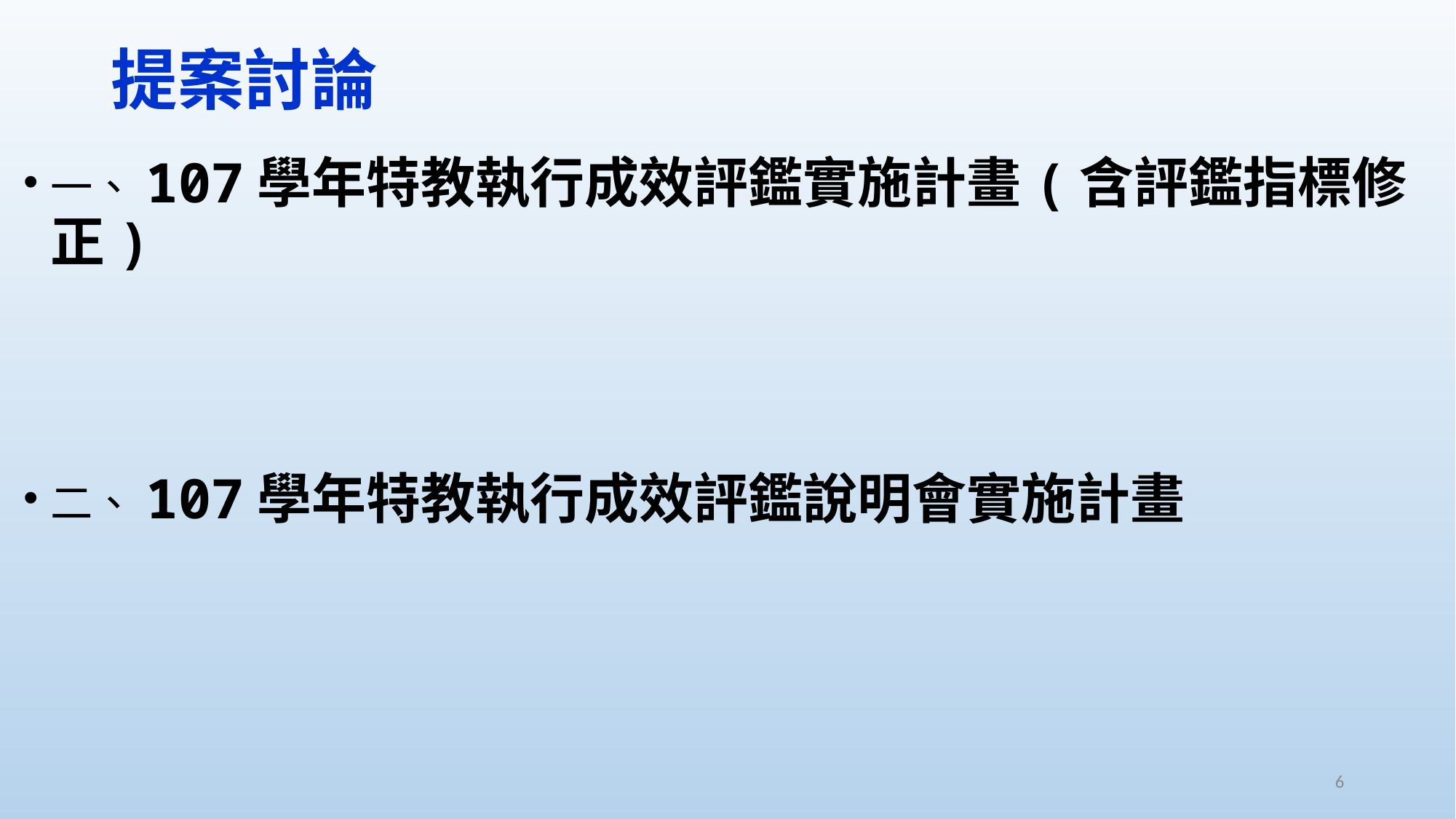

# 提案討論
一、107學年特教執行成效評鑑實施計畫(含評鑑指標修正)

二、107學年特教執行成效評鑑說明會實施計畫

6